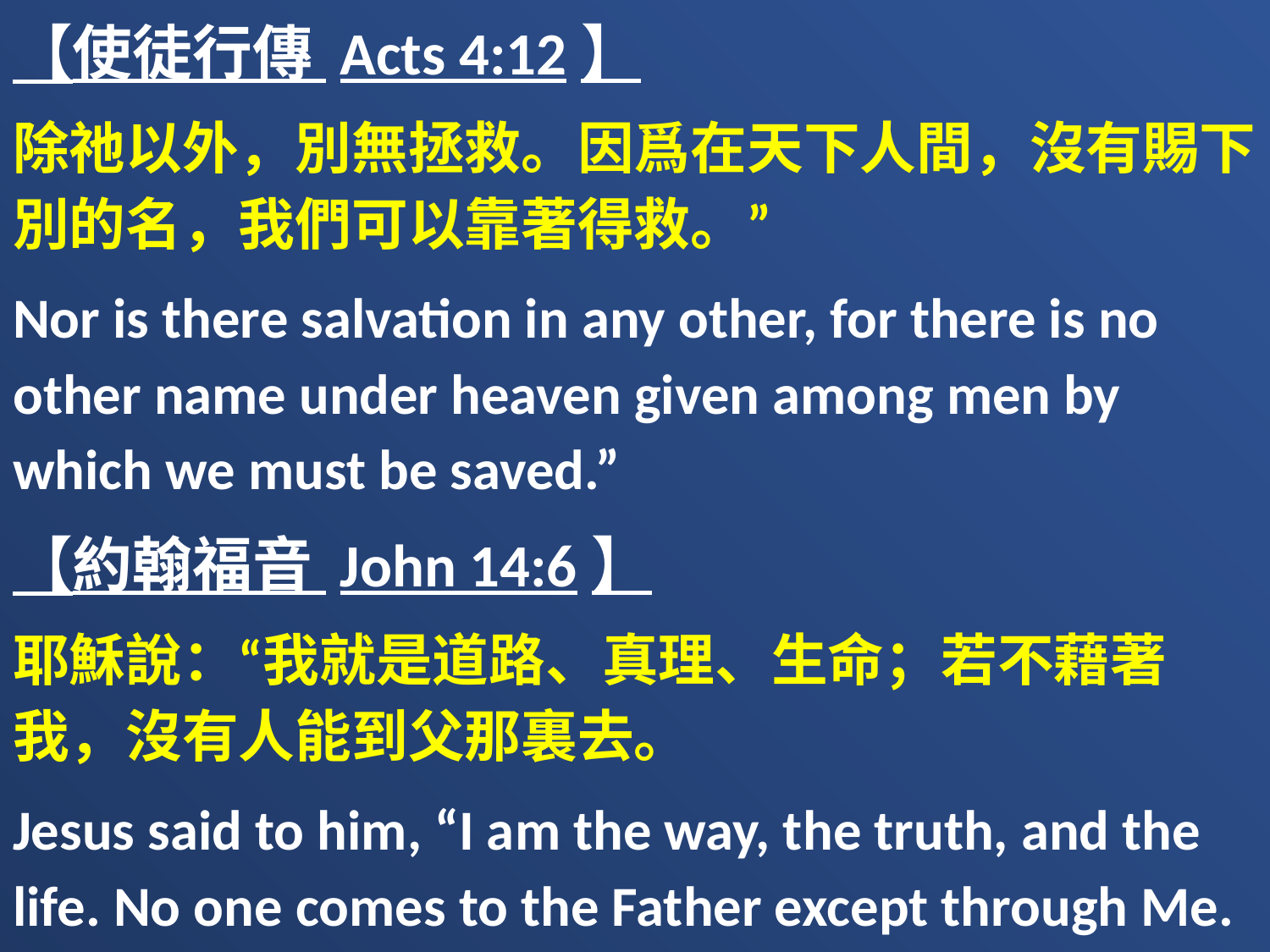

【使徒行傳 Acts 4:12】
除祂以外，別無拯救。因爲在天下人間，沒有賜下別的名，我們可以靠著得救。”
Nor is there salvation in any other, for there is no other name under heaven given among men by which we must be saved.”
【約翰福音 John 14:6】
耶穌說：“我就是道路、真理、生命；若不藉著我，沒有人能到父那裏去。
Jesus said to him, “I am the way, the truth, and the life. No one comes to the Father except through Me.